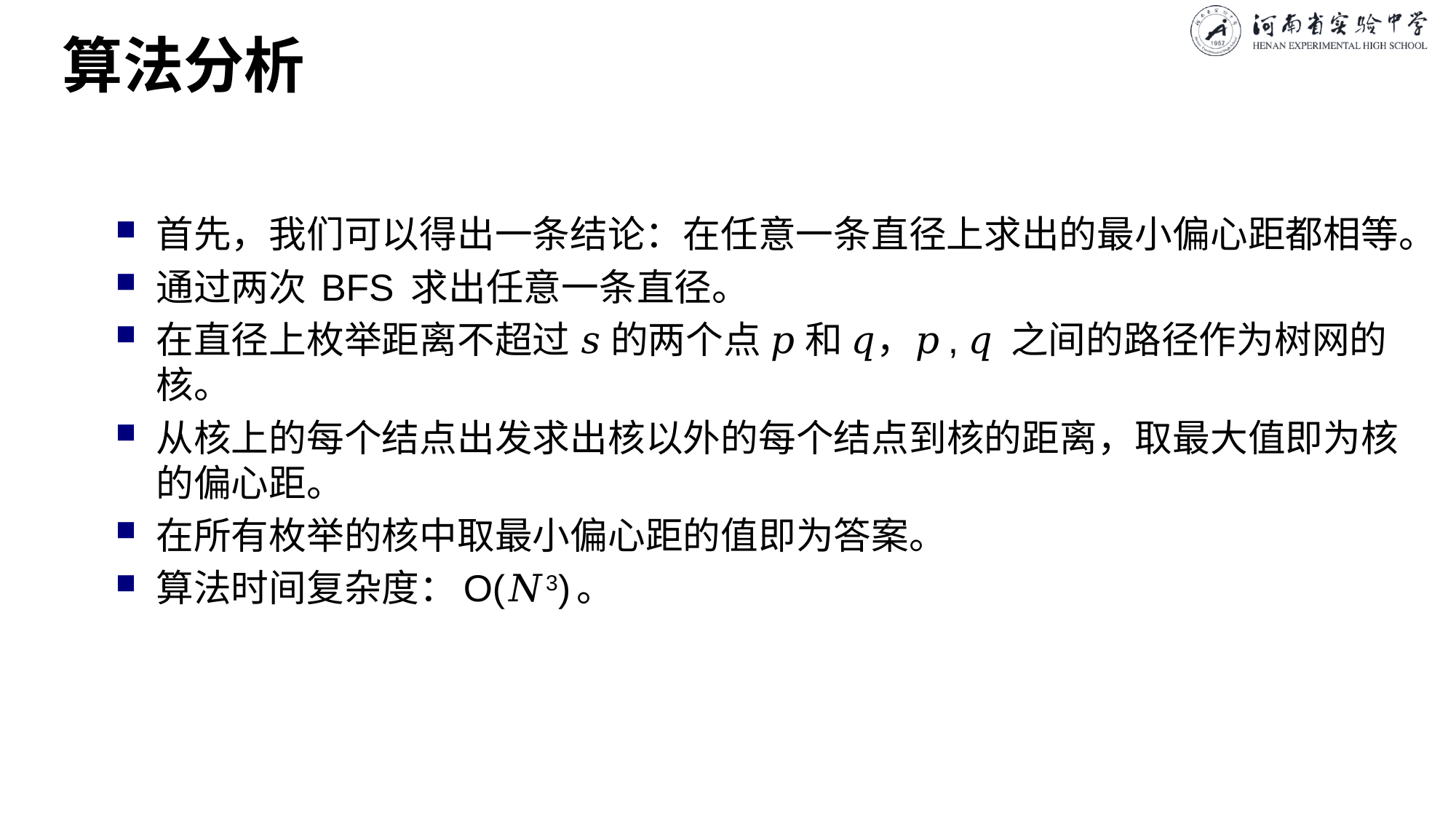

# 算法分析
首先，我们可以得出一条结论：在任意一条直径上求出的最小偏心距都相等。
通过两次 BFS 求出任意一条直径。
在直径上枚举距离不超过 𝑠 的两个点 𝑝 和 𝑞，𝑝, 𝑞 之间的路径作为树网的核。
从核上的每个结点出发求出核以外的每个结点到核的距离，取最大值即为核的偏心距。
在所有枚举的核中取最小偏心距的值即为答案。
算法时间复杂度：O(𝑁3)。